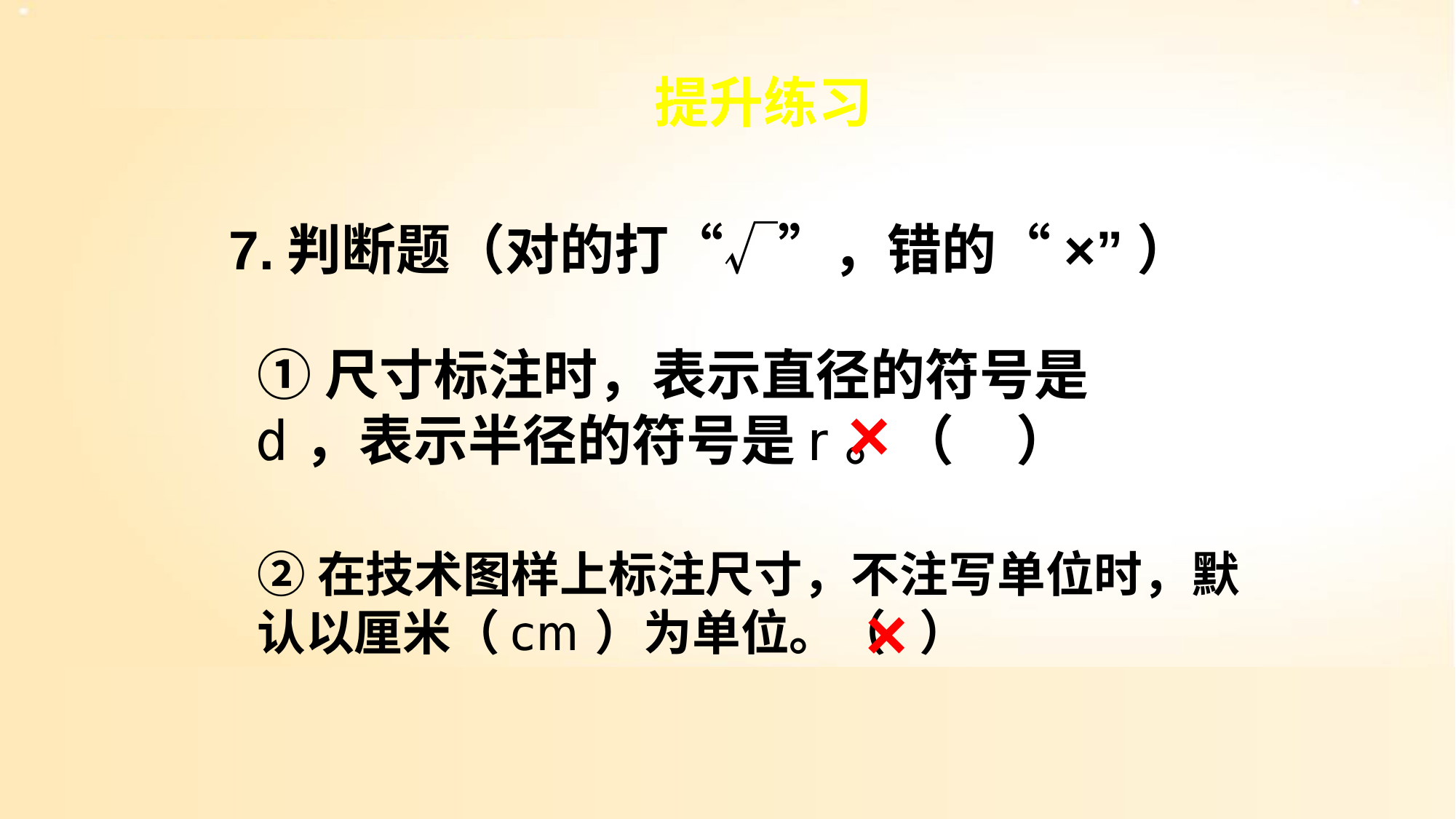

提升练习
7.判断题（对的打“√”，错的“×”）
①尺寸标注时，表示直径的符号是d，表示半径的符号是r。（     ）
×
②在技术图样上标注尺寸，不注写单位时，默认以厘米（cm）为单位。（   ）
×